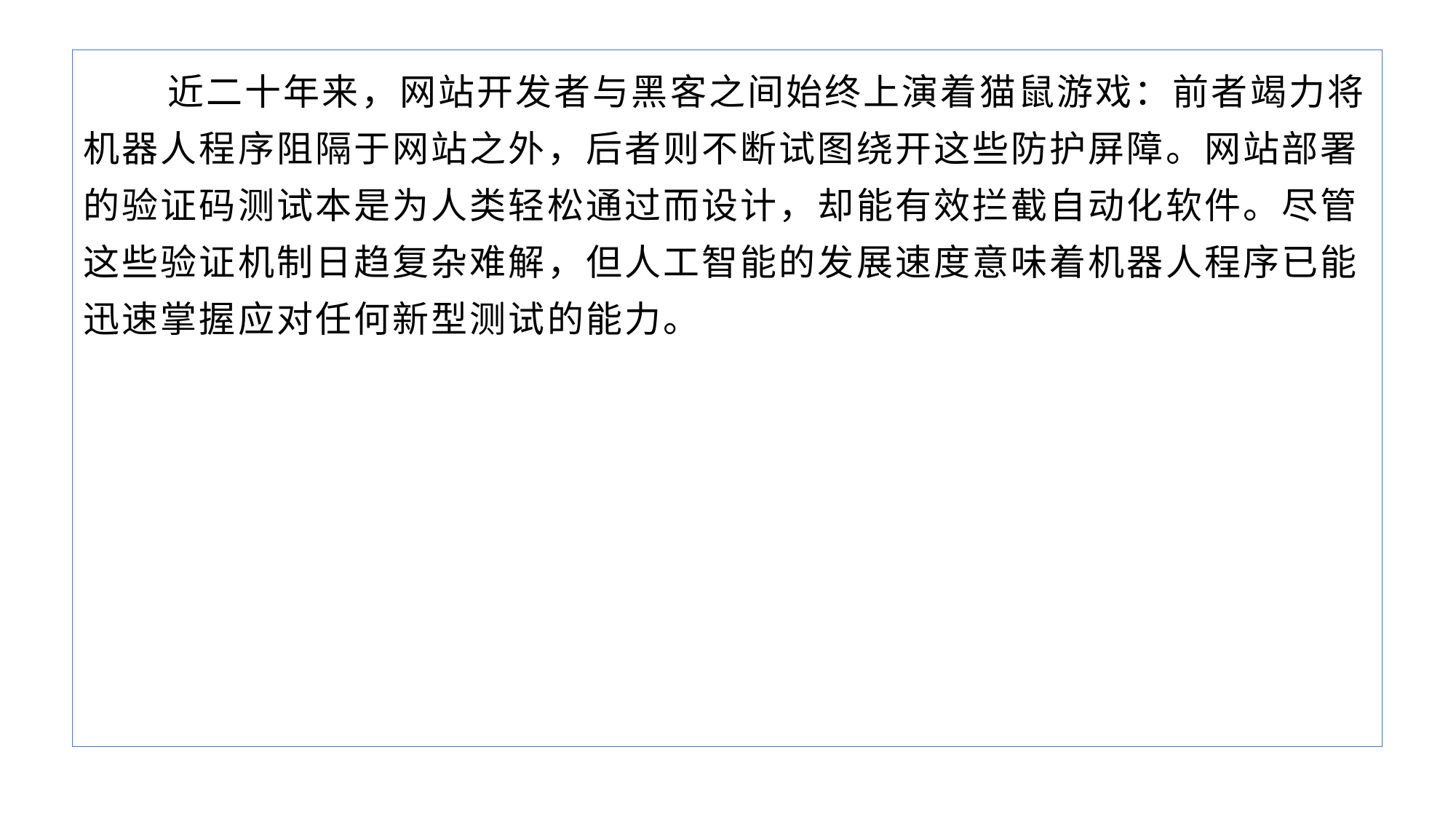

近二十年来，网站开发者与黑客之间始终上演着猫鼠游戏：前者竭力将机器人程序阻隔于网站之外，后者则不断试图绕开这些防护屏障。网站部署的验证码测试本是为人类轻松通过而设计，却能有效拦截自动化软件。尽管这些验证机制日趋复杂难解，但人工智能的发展速度意味着机器人程序已能迅速掌握应对任何新型测试的能力。